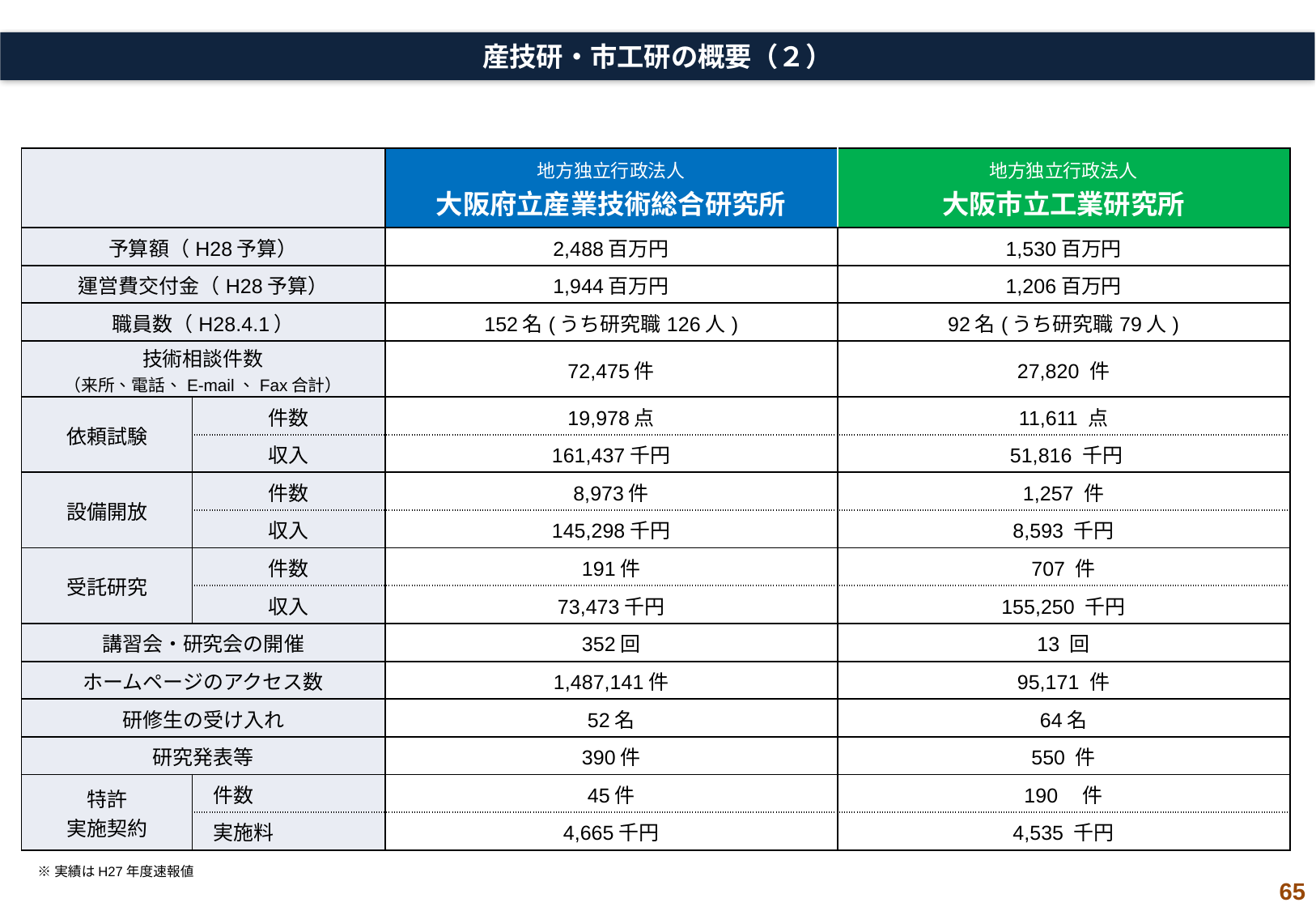

産技研・市工研の概要（２）
|  |  | 地方独立行政法人 大阪府立産業技術総合研究所 | 地方独立行政法人 大阪市立工業研究所 |
| --- | --- | --- | --- |
| 予算額（H28予算） |  | 2,488百万円 | 1,530百万円 |
| 運営費交付金（H28予算） |  | 1,944百万円 | 1,206百万円 |
| 職員数（H28.4.1） |  | 152名(うち研究職126人) | 92名(うち研究職79人) |
| 技術相談件数 （来所、電話、E-mail、Fax合計） |  | 72,475件 | 27,820 件 |
| 依頼試験 | 件数 | 19,978点 | 11,611 点 |
|  | 収入 | 161,437千円 | 51,816 千円 |
| 設備開放 | 件数 | 8,973件 | 1,257 件 |
|  | 収入 | 145,298千円 | 8,593 千円 |
| 受託研究 | 件数 | 191件 | 707 件 |
|  | 収入 | 73,473千円 | 155,250 千円 |
| 講習会・研究会の開催 |  | 352回 | 13 回 |
| ホームページのアクセス数 |  | 1,487,141件 | 95,171 件 |
| 研修生の受け入れ |  | 52名 | 64名 |
| 研究発表等 |  | 390件 | 550 件 |
| 特許 実施契約 | 件数 | 45件 | 190　件 |
|  | 実施料 | 4,665千円 | 4,535 千円 |
※実績はH27年度速報値
65